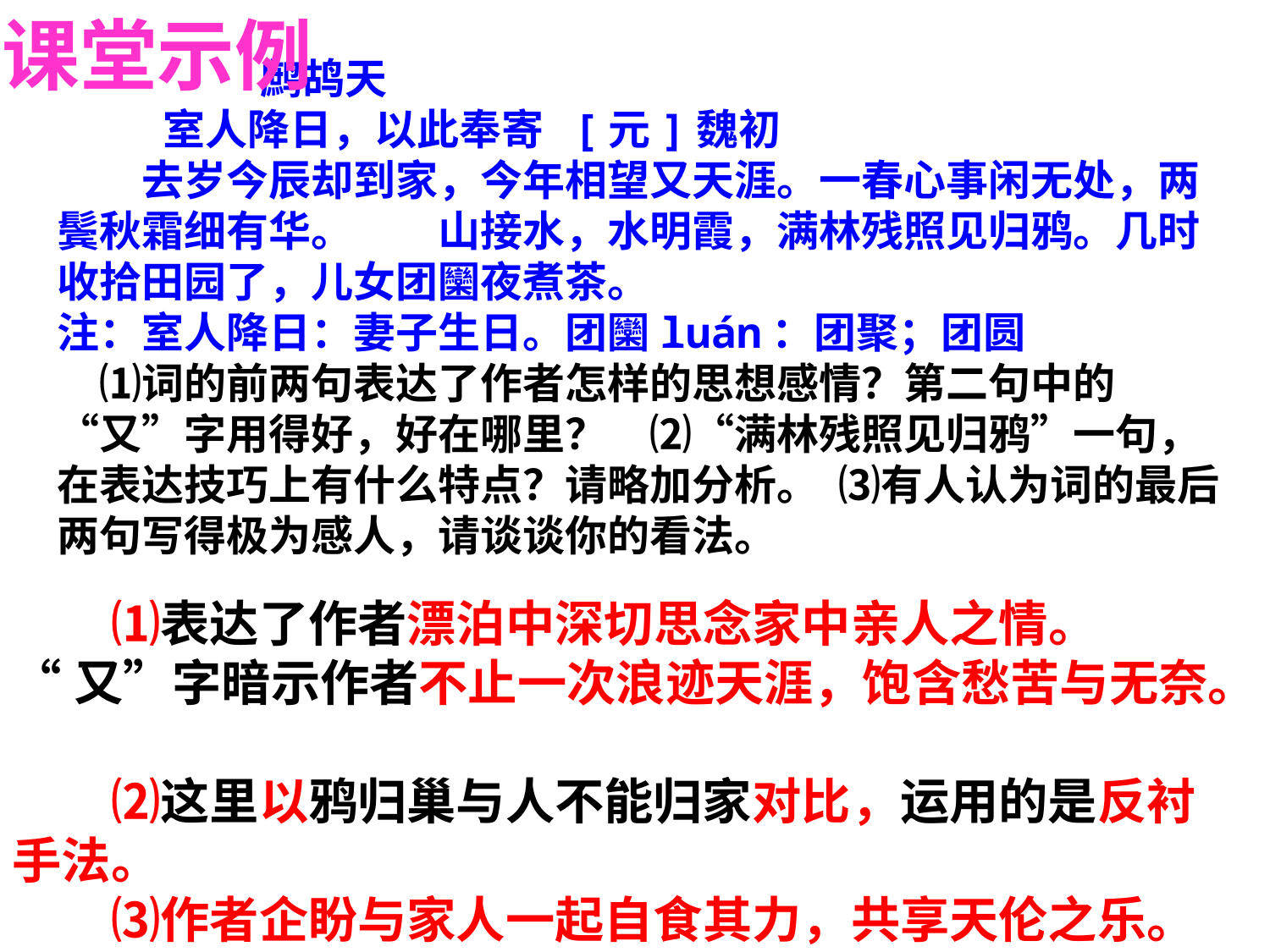

课堂示例
　　　        鹧鸪天
          室人降日，以此奉寄  [元]魏初
　　去岁今辰却到家，今年相望又天涯。一春心事闲无处，两鬓秋霜细有华。　　山接水，水明霞，满林残照见归鸦。几时收拾田园了，儿女团圞夜煮茶。
注：室人降日：妻子生日。团圞luán：团聚；团圆
　⑴词的前两句表达了作者怎样的思想感情？第二句中的“又”字用得好，好在哪里？　⑵“满林残照见归鸦”一句，在表达技巧上有什么特点？请略加分析。  ⑶有人认为词的最后两句写得极为感人，请谈谈你的看法。
　　⑴表达了作者漂泊中深切思念家中亲人之情。
“又”字暗示作者不止一次浪迹天涯，饱含愁苦与无奈。
　　⑵这里以鸦归巢与人不能归家对比，运用的是反衬手法。
　　⑶作者企盼与家人一起自食其力，共享天伦之乐。语言朴素平实，亲切动人，能唤起读者强烈共鸣。